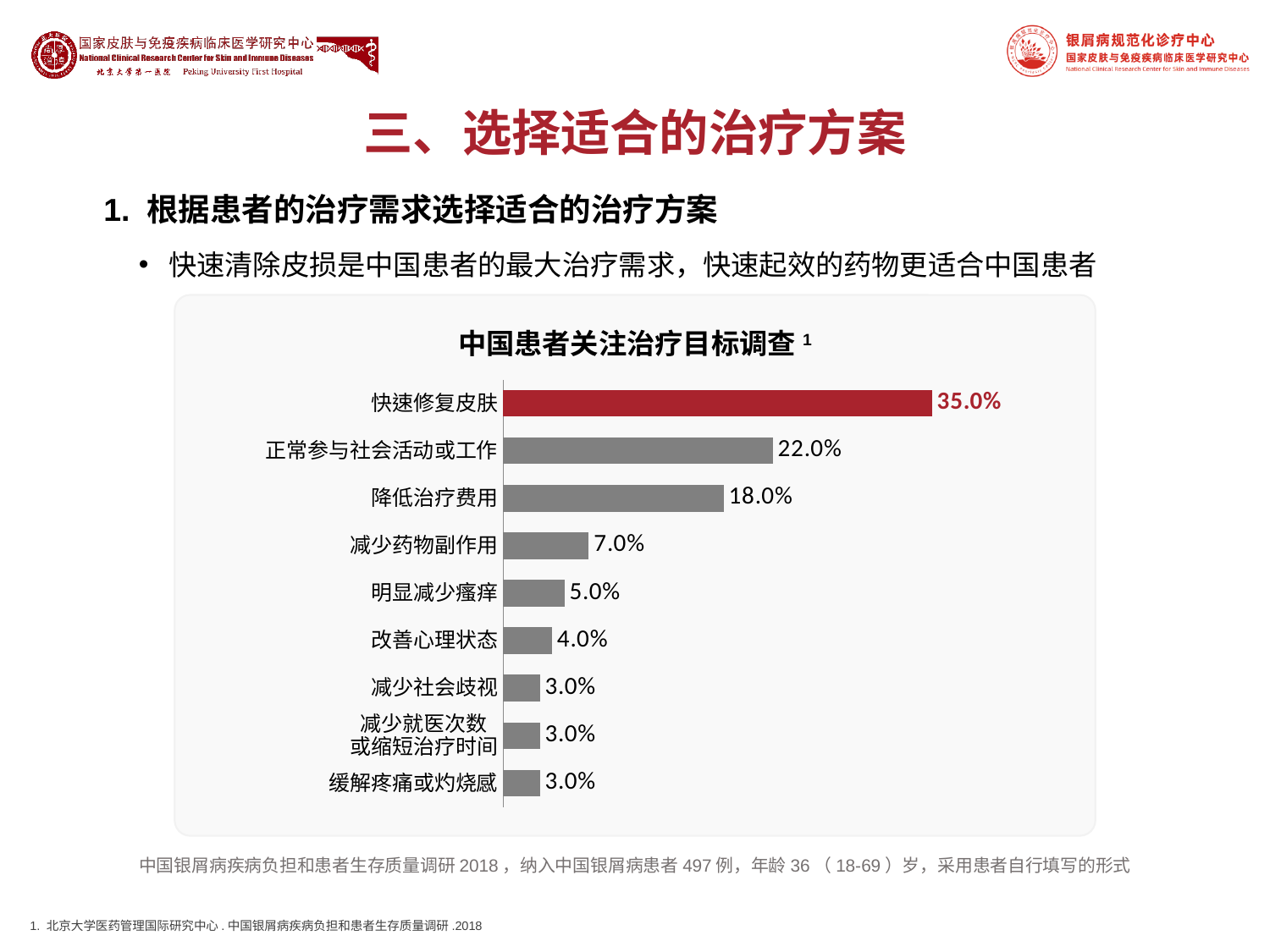

# 三、选择适合的治疗方案
1. 根据患者的治疗需求选择适合的治疗方案
快速清除皮损是中国患者的最大治疗需求，快速起效的药物更适合中国患者

中国患者关注治疗目标调查1

### Chart

| Category | 患者比例 |
|---|---|
| 缓解疼痛或灼烧感 | 0.03 |
| 减少就医次数
或缩短治疗时间 | 0.03 |
| 减少社会歧视 | 0.03 |
| 改善心理状态 | 0.04 |
| 明显减少瘙痒 | 0.05 |
| 减少药物副作用 | 0.07 |
| 降低治疗费用 | 0.18 |
| 正常参与社会活动或工作 | 0.22 |
| 快速修复皮肤 | 0.35 |
中国银屑病疾病负担和患者生存质量调研2018，纳入中国银屑病患者497例，年龄36（18-69）岁，采用患者自行填写的形式
1. 北京大学医药管理国际研究中心.中国银屑病疾病负担和患者生存质量调研.2018